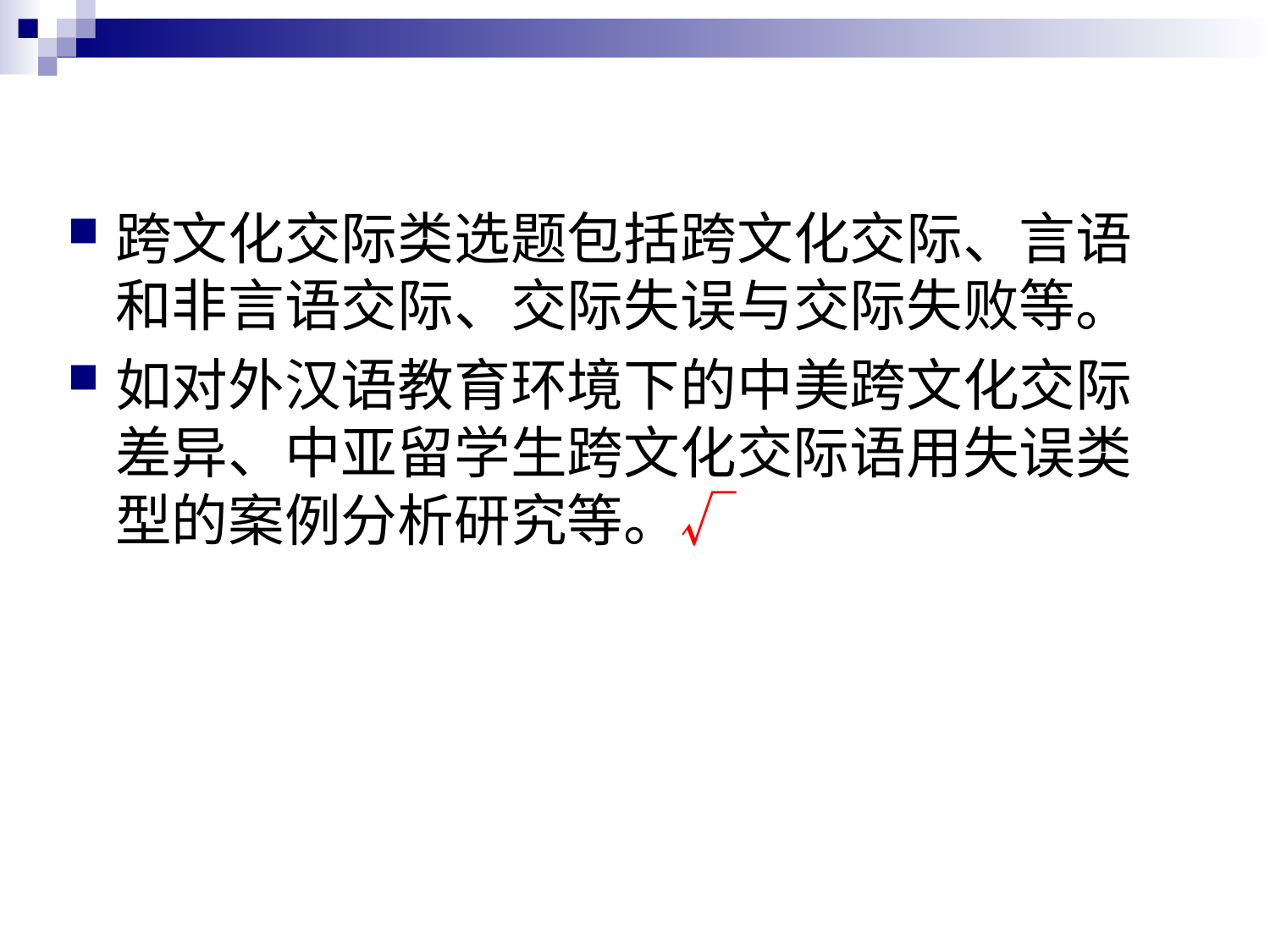

跨文化交际类选题包括跨文化交际、言语和非言语交际、交际失误与交际失败等。
如对外汉语教育环境下的中美跨文化交际差异、中亚留学生跨文化交际语用失误类型的案例分析研究等。√